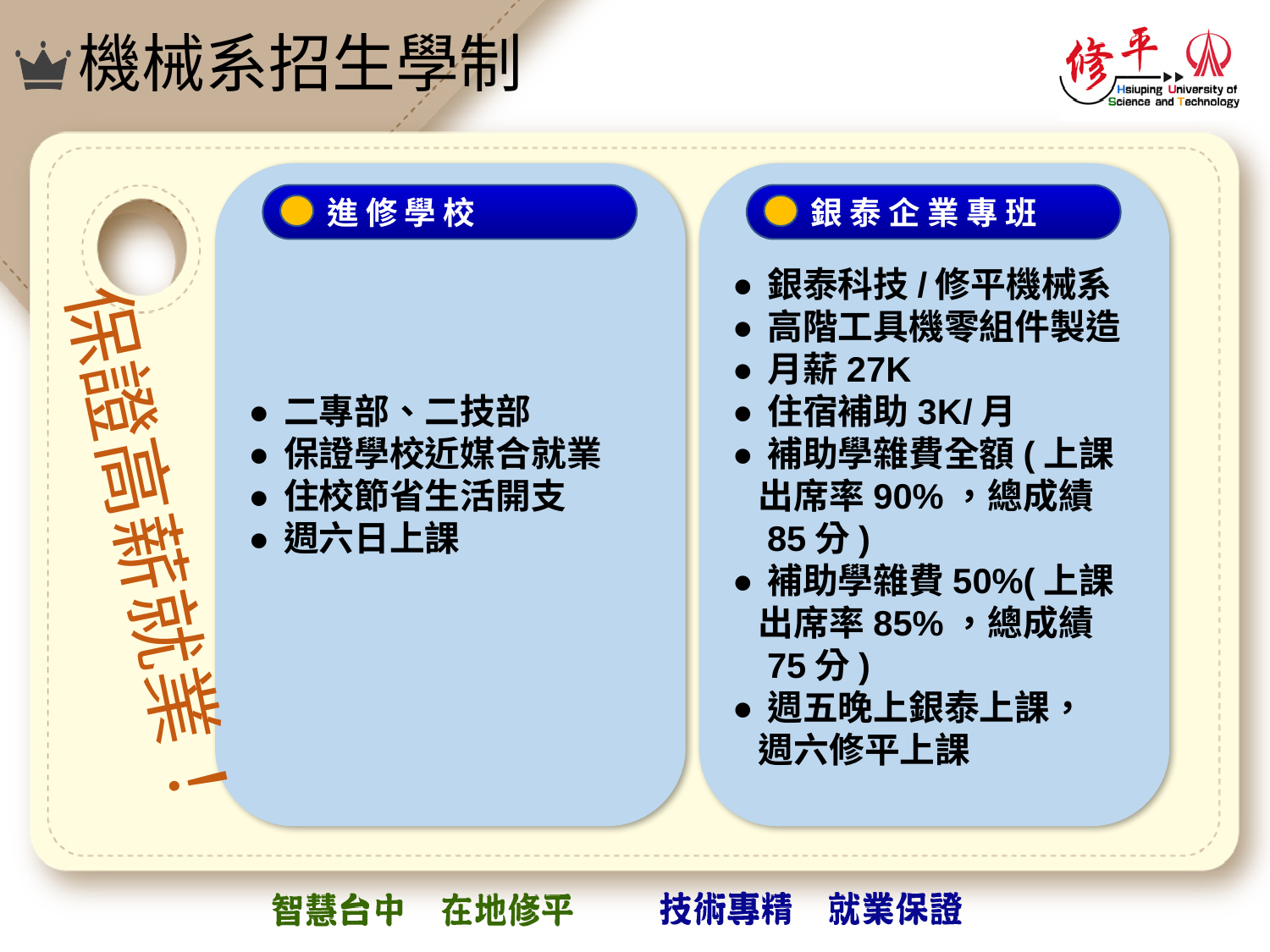

# 機械系招生學制

⦁ 二專部、二技部
⦁ 保證學校近媒合就業
⦁ 住校節省生活開支
⦁ 週六日上課

⦁ 銀泰科技/修平機械系
⦁ 高階工具機零組件製造
⦁ 月薪27K
⦁ 住宿補助3K/月
⦁ 補助學雜費全額(上課
   出席率90%，總成績
   85分)
⦁ 補助學雜費50%(上課
   出席率85%，總成績
   75分)
⦁ 週五晚上銀泰上課，
   週六修平上課

保證高薪就業！
     進 修 學 校
     銀 泰 企 業 專 班